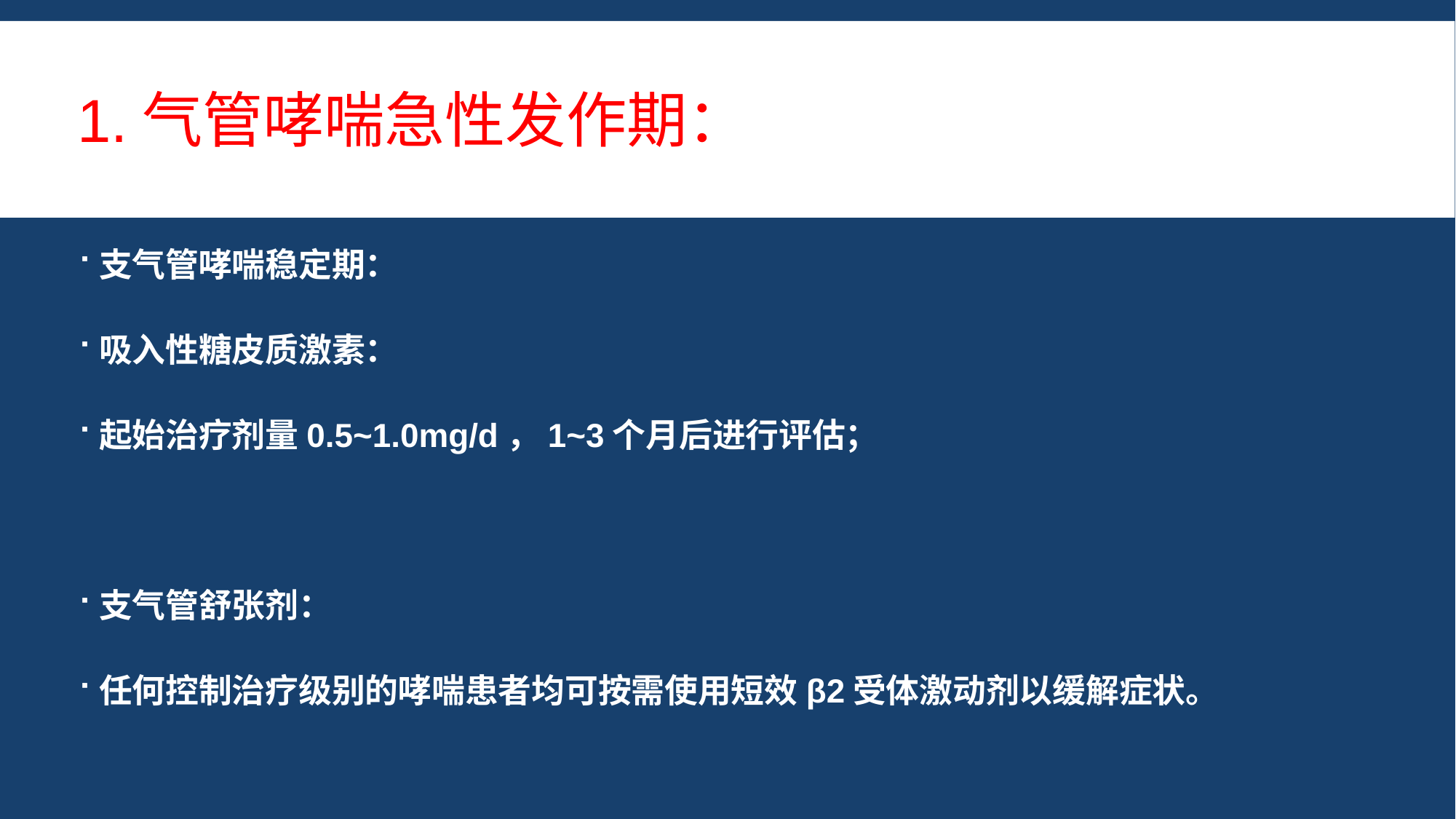

# 1.气管哮喘急性发作期：
支气管哮喘稳定期：
吸入性糖皮质激素：
起始治疗剂量0.5~1.0mg/d，1~3个月后进行评估；

支气管舒张剂：
任何控制治疗级别的哮喘患者均可按需使用短效β2受体激动剂以缓解症状。